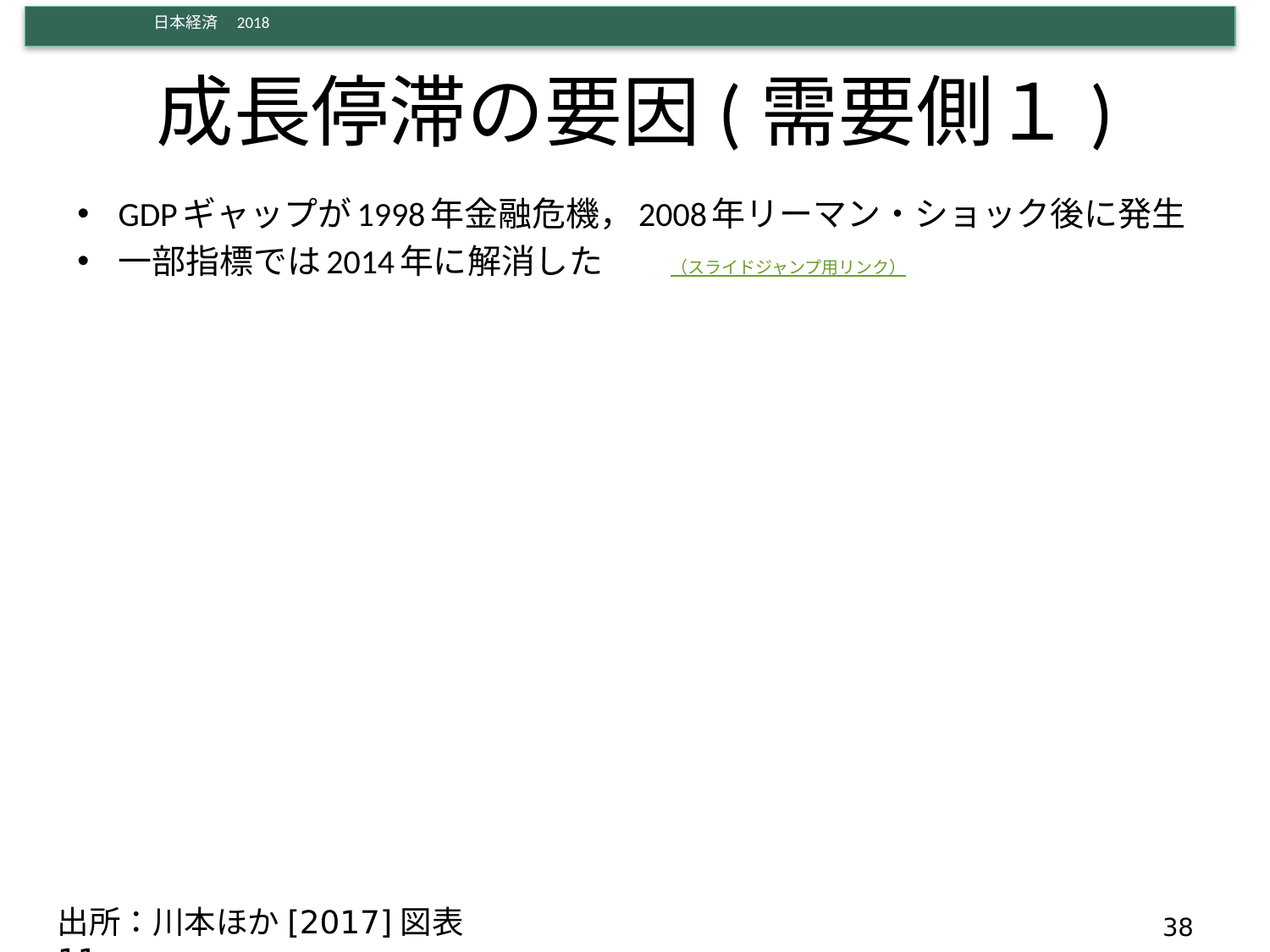

# 成長停滞の要因(需要側１)
GDPギャップが1998年金融危機，2008年リーマン・ショック後に発生
一部指標では2014年に解消した　　（スライドジャンプ用リンク）

出所：川本ほか[2017]図表11。
38